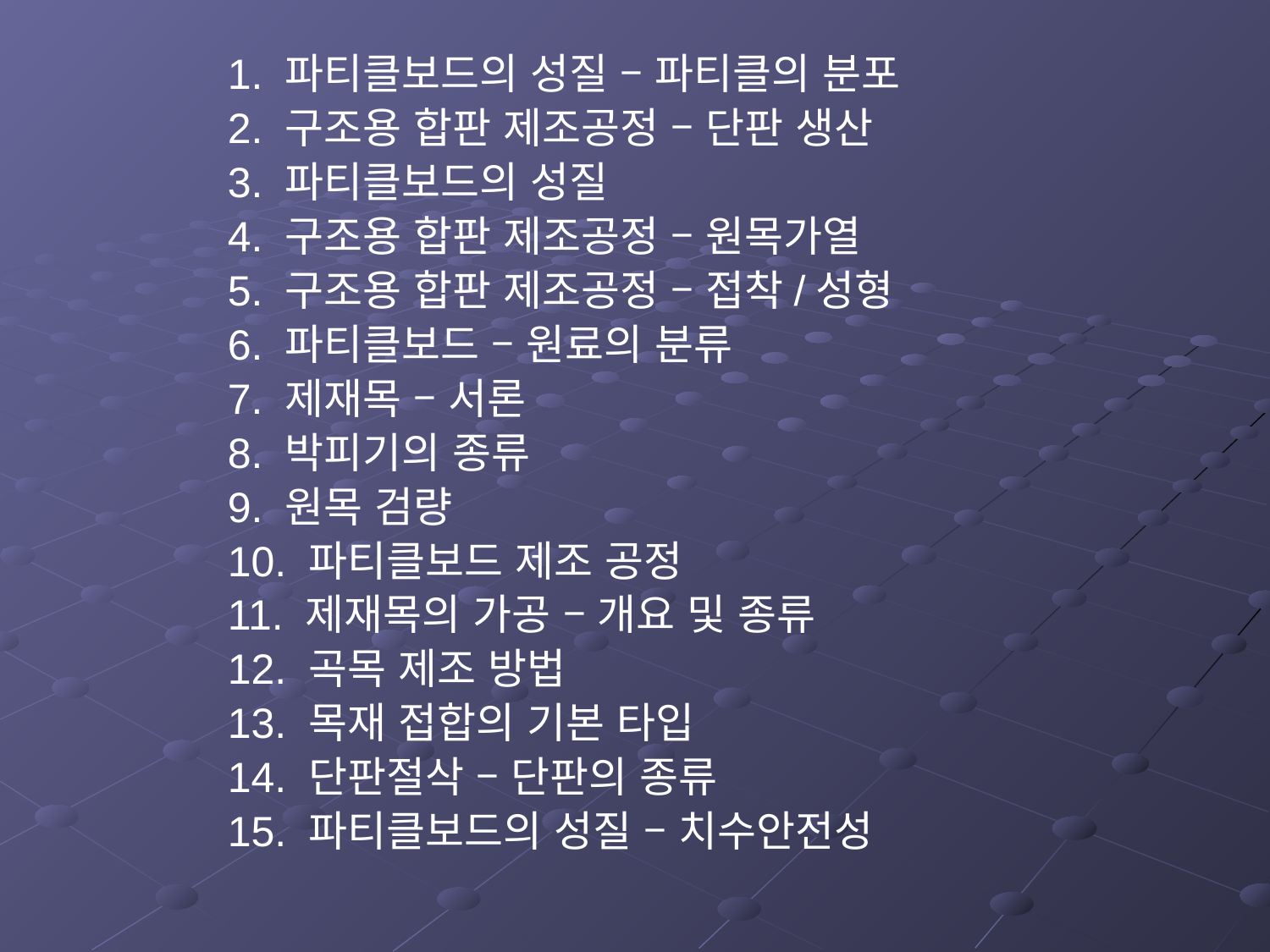

1. 파티클보드의 성질 – 파티클의 분포
2. 구조용 합판 제조공정 – 단판 생산
3. 파티클보드의 성질
4. 구조용 합판 제조공정 – 원목가열
5. 구조용 합판 제조공정 – 접착/성형
6. 파티클보드 – 원료의 분류
7. 제재목 – 서론
8. 박피기의 종류
9. 원목 검량
10. 파티클보드 제조 공정
11. 제재목의 가공 – 개요 및 종류
12. 곡목 제조 방법
13. 목재 접합의 기본 타입
14. 단판절삭 – 단판의 종류
15. 파티클보드의 성질 – 치수안전성